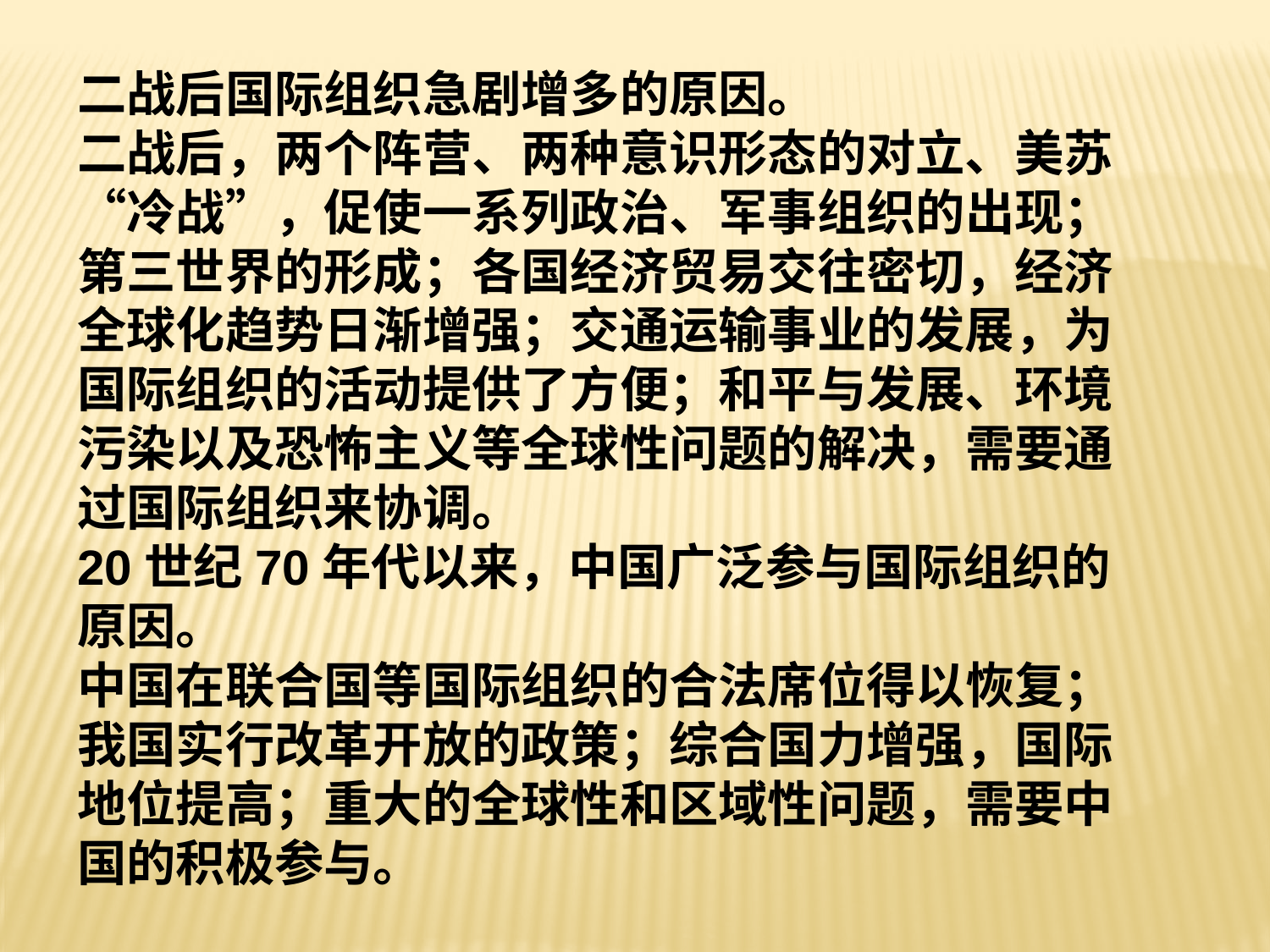

二战后国际组织急剧增多的原因。
二战后，两个阵营、两种意识形态的对立、美苏“冷战”，促使一系列政治、军事组织的出现；第三世界的形成；各国经济贸易交往密切，经济全球化趋势日渐增强；交通运输事业的发展，为国际组织的活动提供了方便；和平与发展、环境污染以及恐怖主义等全球性问题的解决，需要通过国际组织来协调。
20世纪70年代以来，中国广泛参与国际组织的原因。
中国在联合国等国际组织的合法席位得以恢复；我国实行改革开放的政策；综合国力增强，国际地位提高；重大的全球性和区域性问题，需要中国的积极参与。